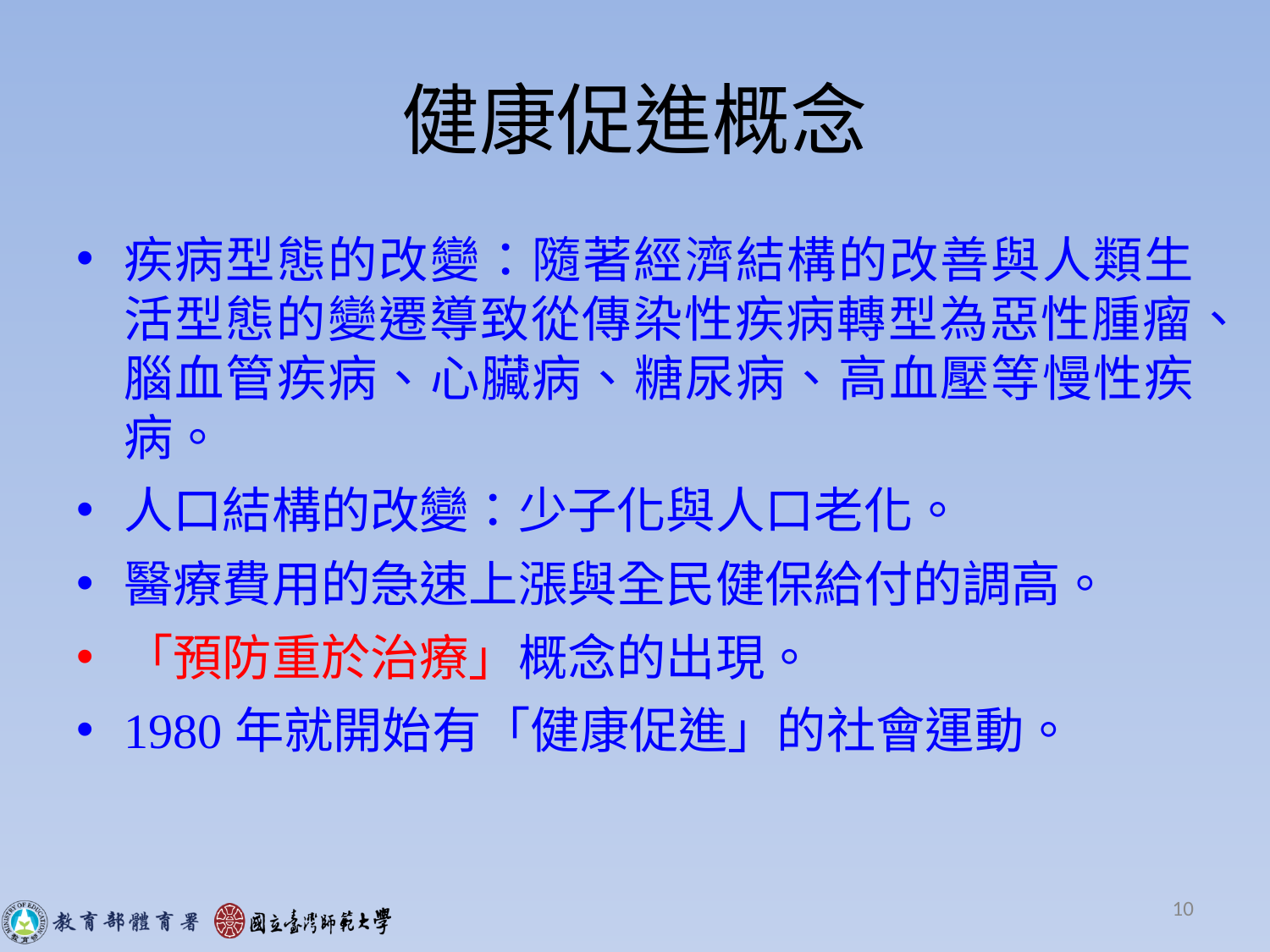

# 健康促進概念
疾病型態的改變：隨著經濟結構的改善與人類生活型態的變遷導致從傳染性疾病轉型為惡性腫瘤、腦血管疾病、心臟病、糖尿病、高血壓等慢性疾病。
人口結構的改變：少子化與人口老化。
醫療費用的急速上漲與全民健保給付的調高。
「預防重於治療」概念的出現。
1980年就開始有「健康促進」的社會運動。
10